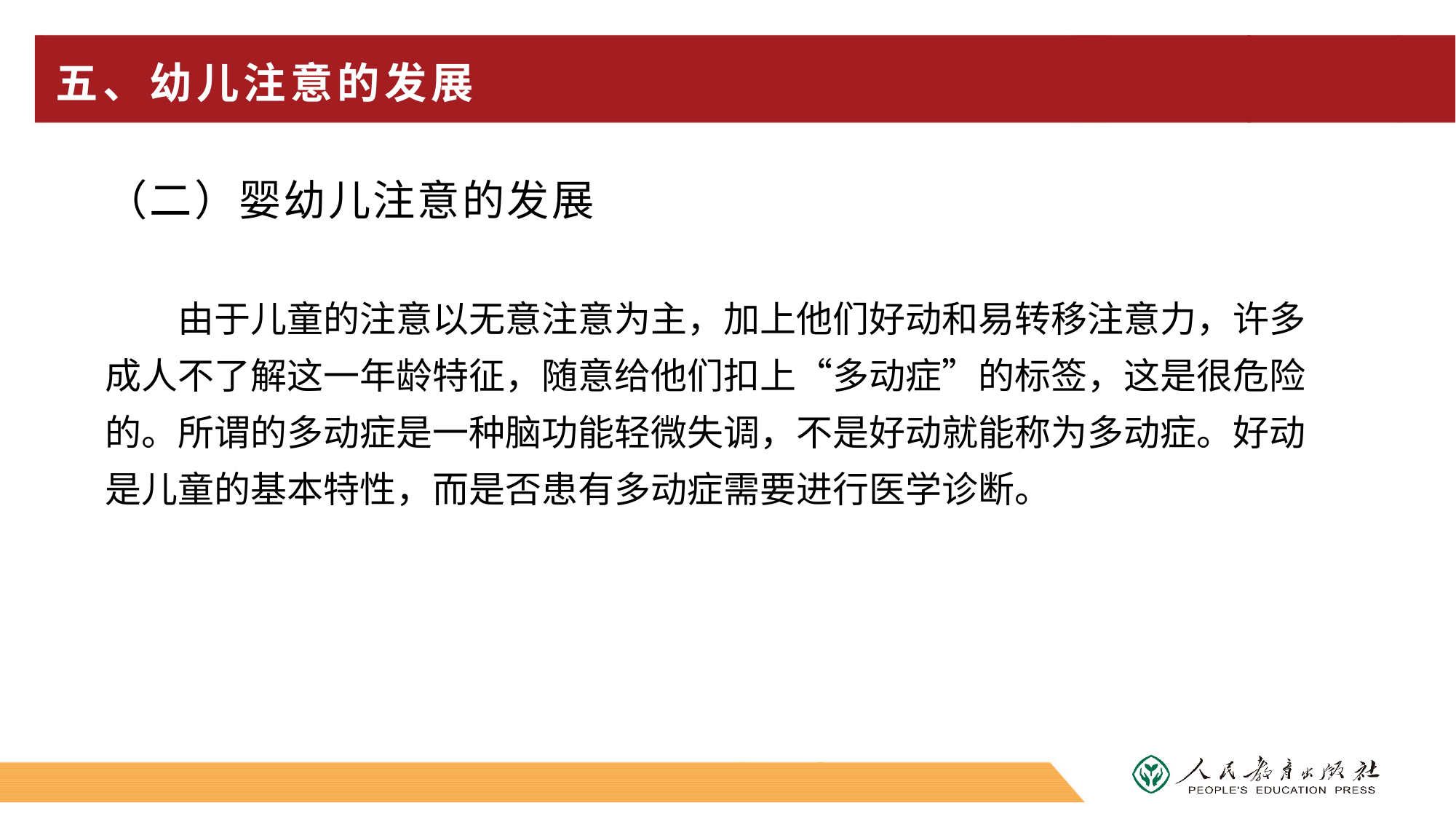

# 五、幼儿注意的发展
（二）婴幼儿注意的发展
由于儿童的注意以无意注意为主，加上他们好动和易转移注意力，许多成人不了解这一年龄特征，随意给他们扣上“多动症”的标签，这是很危险的。所谓的多动症是一种脑功能轻微失调，不是好动就能称为多动症。好动是儿童的基本特性，而是否患有多动症需要进行医学诊断。